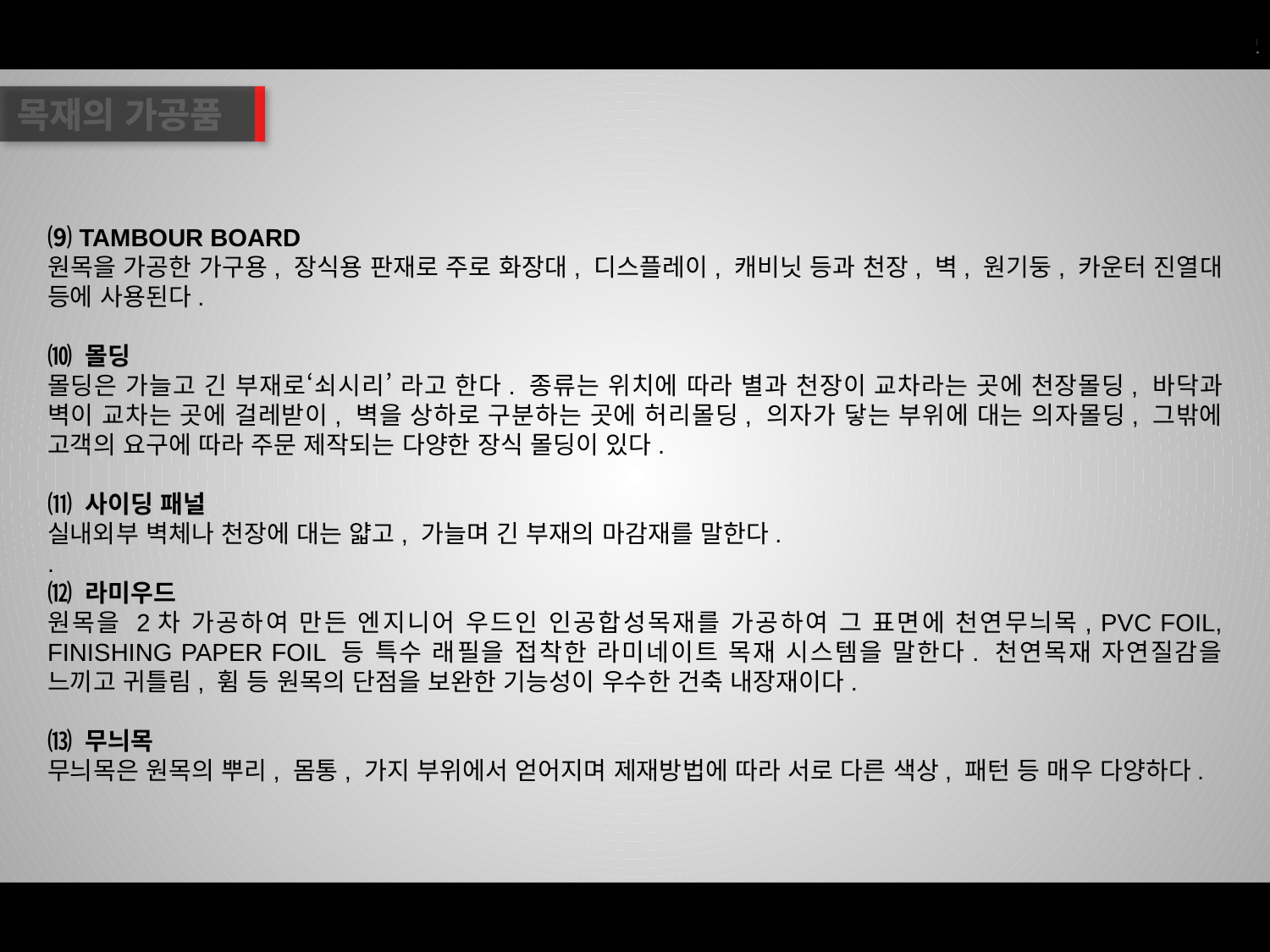

목재의 가공품

⑼ TAMBOUR BOARD
원목을 가공한 가구용, 장식용 판재로 주로 화장대, 디스플레이, 캐비닛 등과 천장, 벽, 원기둥, 카운터 진열대 등에 사용된다.

⑽ 몰딩
몰딩은 가늘고 긴 부재로‘쇠시리’ 라고 한다. 종류는 위치에 따라 별과 천장이 교차라는 곳에 천장몰딩, 바닥과 벽이 교차는 곳에 걸레받이, 벽을 상하로 구분하는 곳에 허리몰딩, 의자가 닿는 부위에 대는 의자몰딩, 그밖에 고객의 요구에 따라 주문 제작되는 다양한 장식 몰딩이 있다.

⑾ 사이딩 패널
실내외부 벽체나 천장에 대는 얇고, 가늘며 긴 부재의 마감재를 말한다.
.
⑿ 라미우드
원목을 2차 가공하여 만든 엔지니어 우드인 인공합성목재를 가공하여 그 표면에 천연무늬목, PVC FOIL, FINISHING PAPER FOIL 등 특수 래필을 접착한 라미네이트 목재 시스템을 말한다. 천연목재 자연질감을 느끼고 귀틀림, 휨 등 원목의 단점을 보완한 기능성이 우수한 건축 내장재이다.

⒀ 무늬목
무늬목은 원목의 뿌리, 몸통, 가지 부위에서 얻어지며 제재방법에 따라 서로 다른 색상, 패턴 등 매우 다양하다.